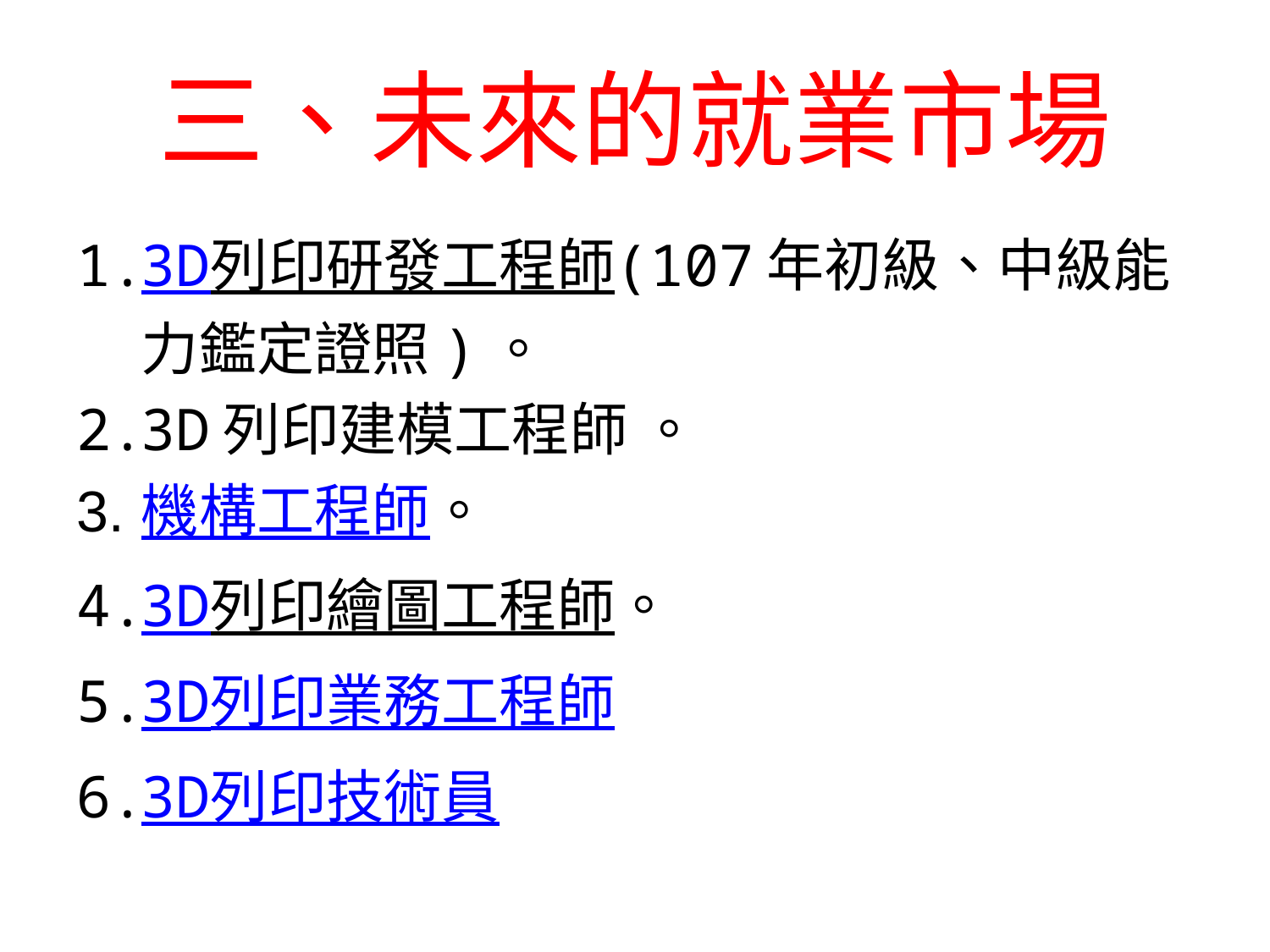

# 三、未來的就業市場
3D列印研發工程師(107年初級、中級能力鑑定證照)。
3D列印建模工程師 。
機構工程師。
3D列印繪圖工程師。
3D列印業務工程師
3D列印技術員